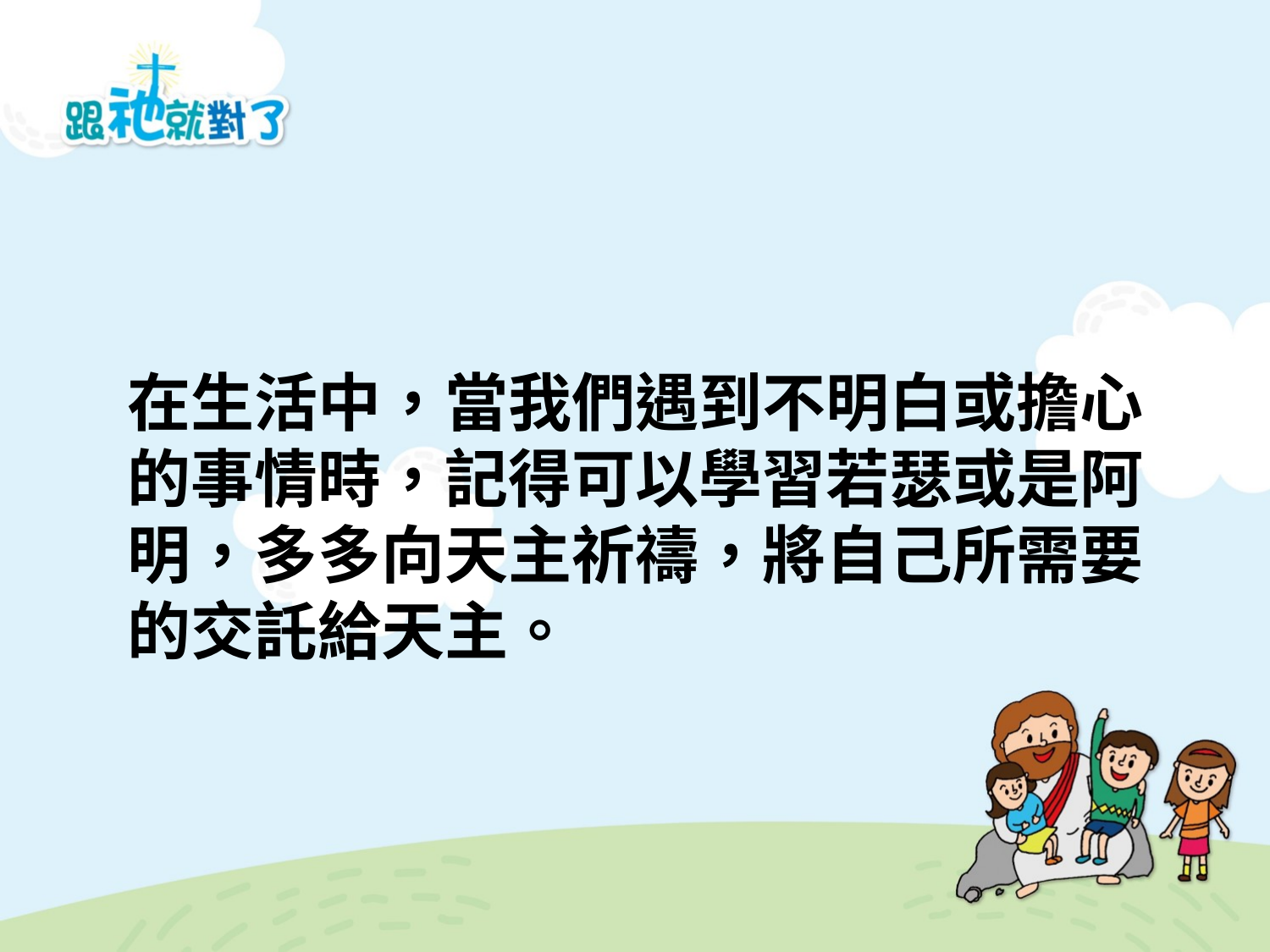

在生活中，當我們遇到不明白或擔心的事情時，記得可以學習若瑟或是阿明，多多向天主祈禱，將自己所需要的交託給天主。